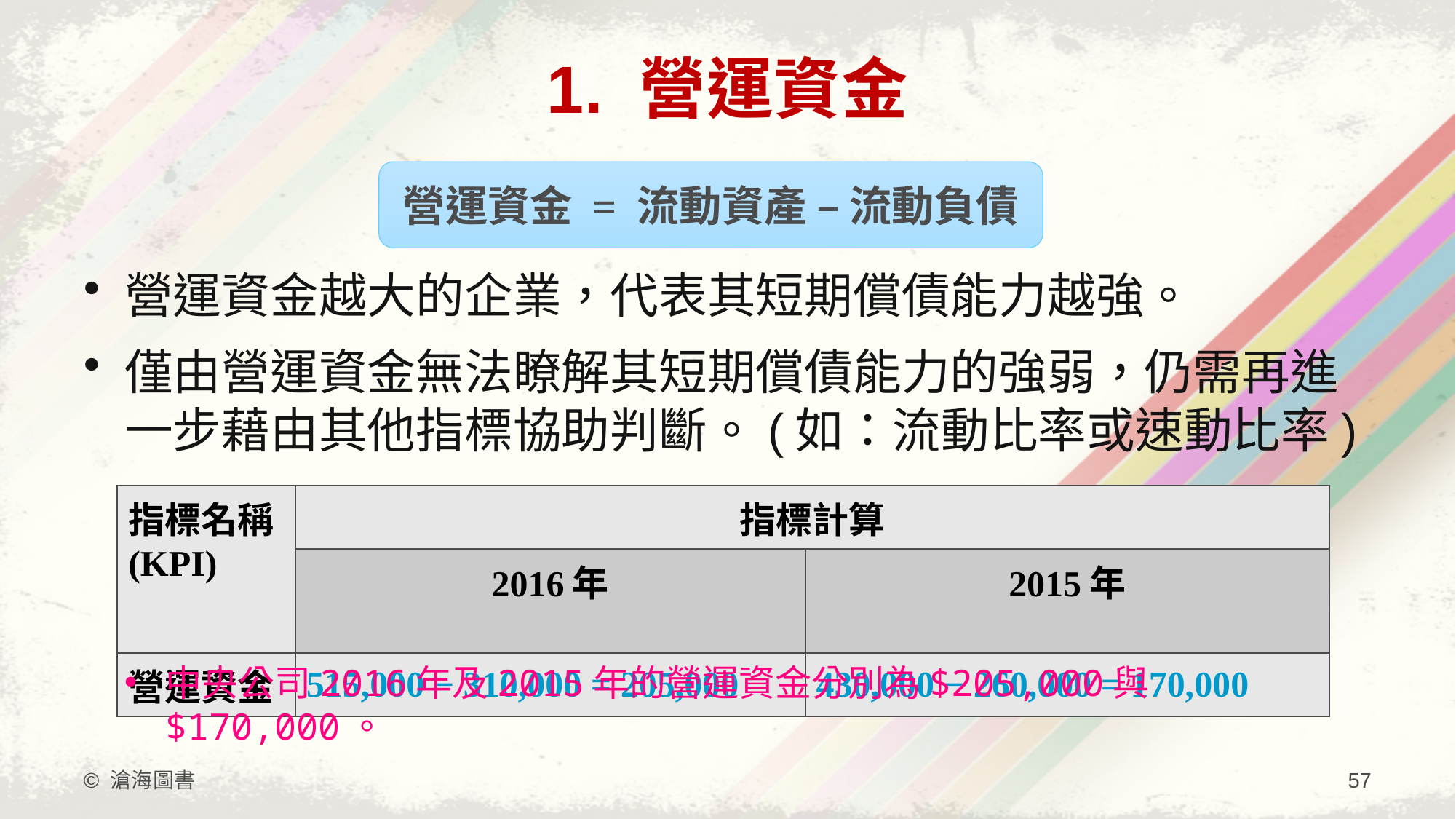

# 1. 營運資金
營運資金 = 流動資產 – 流動負債
營運資金越大的企業，代表其短期償債能力越強。
僅由營運資金無法瞭解其短期償債能力的強弱，仍需再進一步藉由其他指標協助判斷。(如：流動比率或速動比率)

| 指標名稱 (KPI) | 指標計算 |  |
| --- | --- | --- |
|  | 2016年 | 2015年 |
| 營運資金 | 515,000 − 310,000 = 205,000 | 430,000 − 260,000 = 170,000 |
中央公司2016年及2015年的營運資金分別為$205,000與$170,000。
© 滄海圖書
57